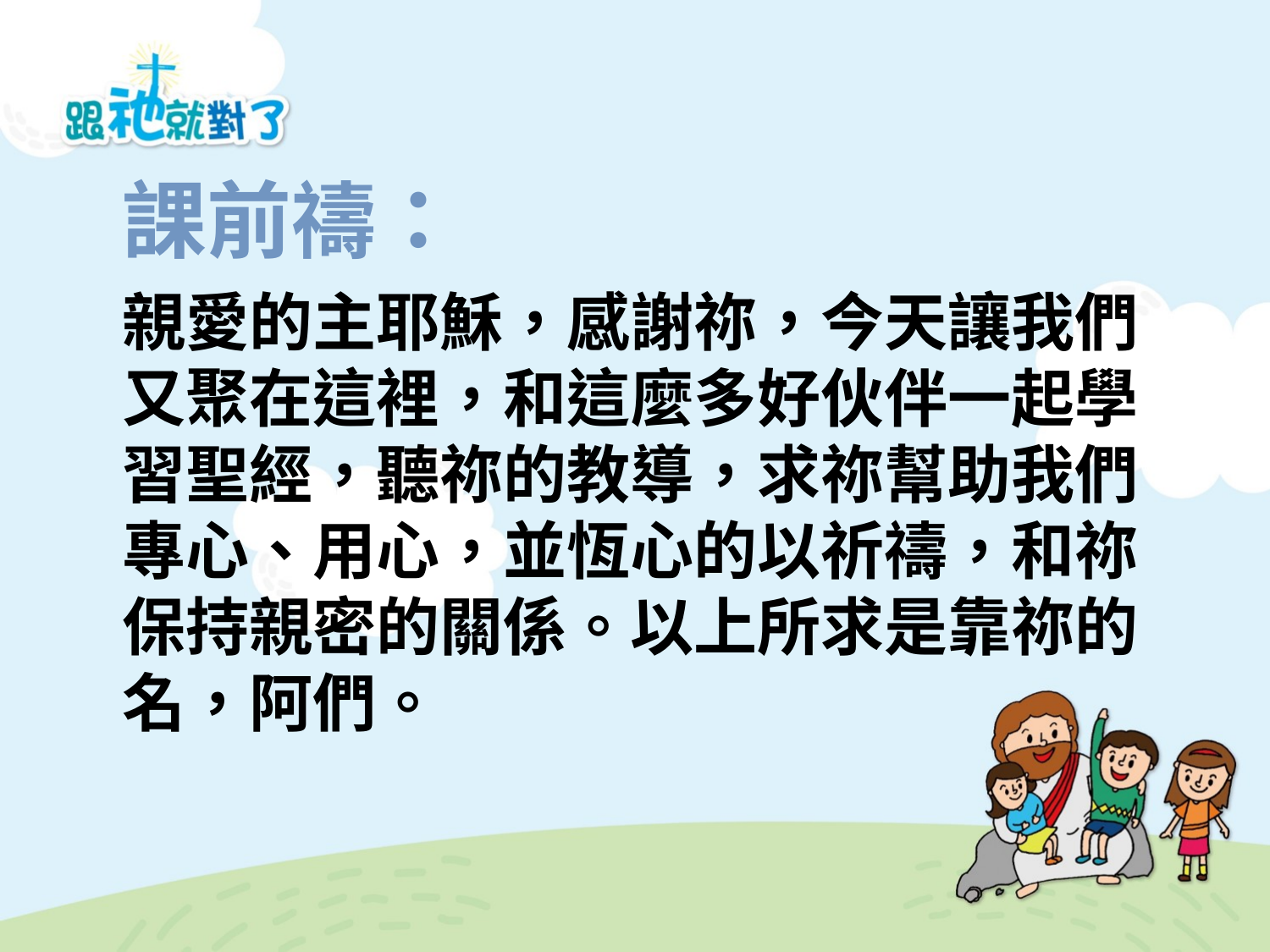

課前禱：
親愛的主耶穌，感謝祢，今天讓我們又聚在這裡，和這麼多好伙伴一起學習聖經，聽祢的教導，求祢幫助我們專心、用心，並恆心的以祈禱，和祢保持親密的關係。以上所求是靠祢的名，阿們。